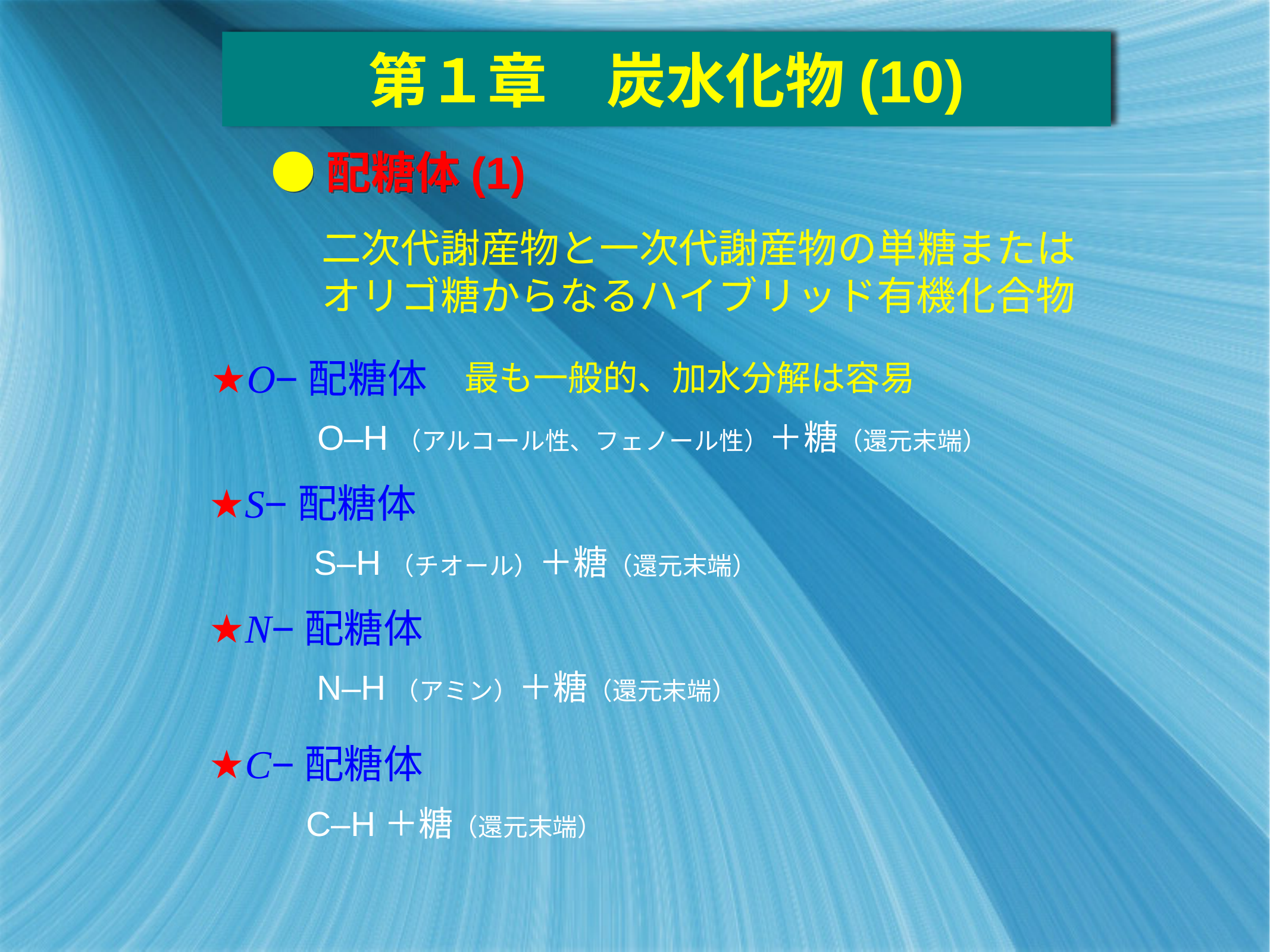

# 第１章　炭水化物(10)
●配糖体(1)
二次代謝産物と一次代謝産物の単糖または
オリゴ糖からなるハイブリッド有機化合物
★O−配糖体
最も一般的、加水分解は容易
O–H（アルコール性、フェノール性）＋糖（還元末端）
★S−配糖体
S–H（チオール）＋糖（還元末端）
★N−配糖体
N–H（アミン）＋糖（還元末端）
★C−配糖体
C–H＋糖（還元末端）